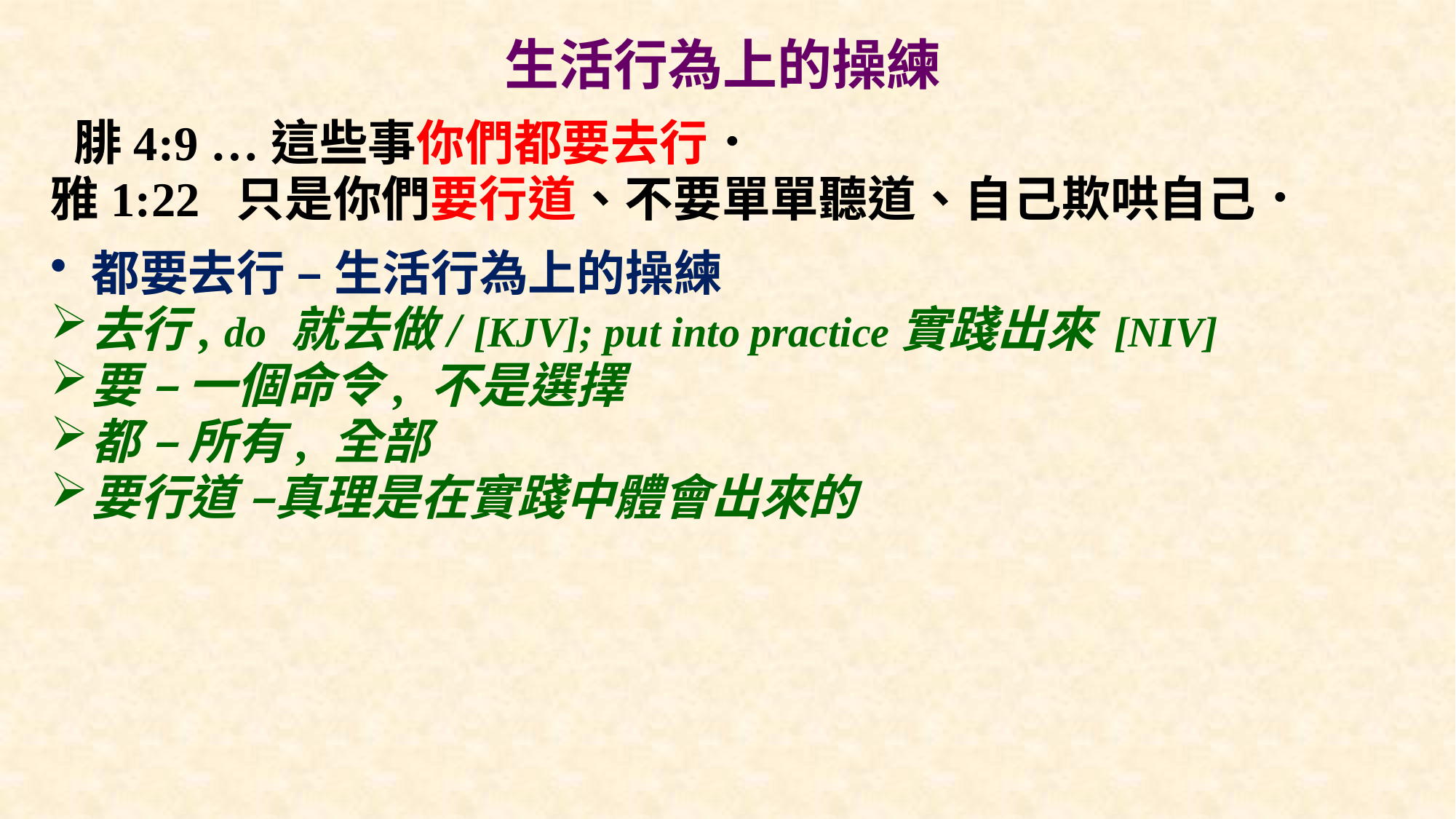

# 生活行為上的操練
 腓4:9 …這些事你們都要去行．
雅1:22  只是你們要行道、不要單單聽道、自己欺哄自己．
都要去行 – 生活行為上的操練
去行, do 就去做/ [KJV]; put into practice實踐出來 [NIV]
要 – 一個命令, 不是選擇
都 – 所有, 全部
要行道 –真理是在實踐中體會出來的